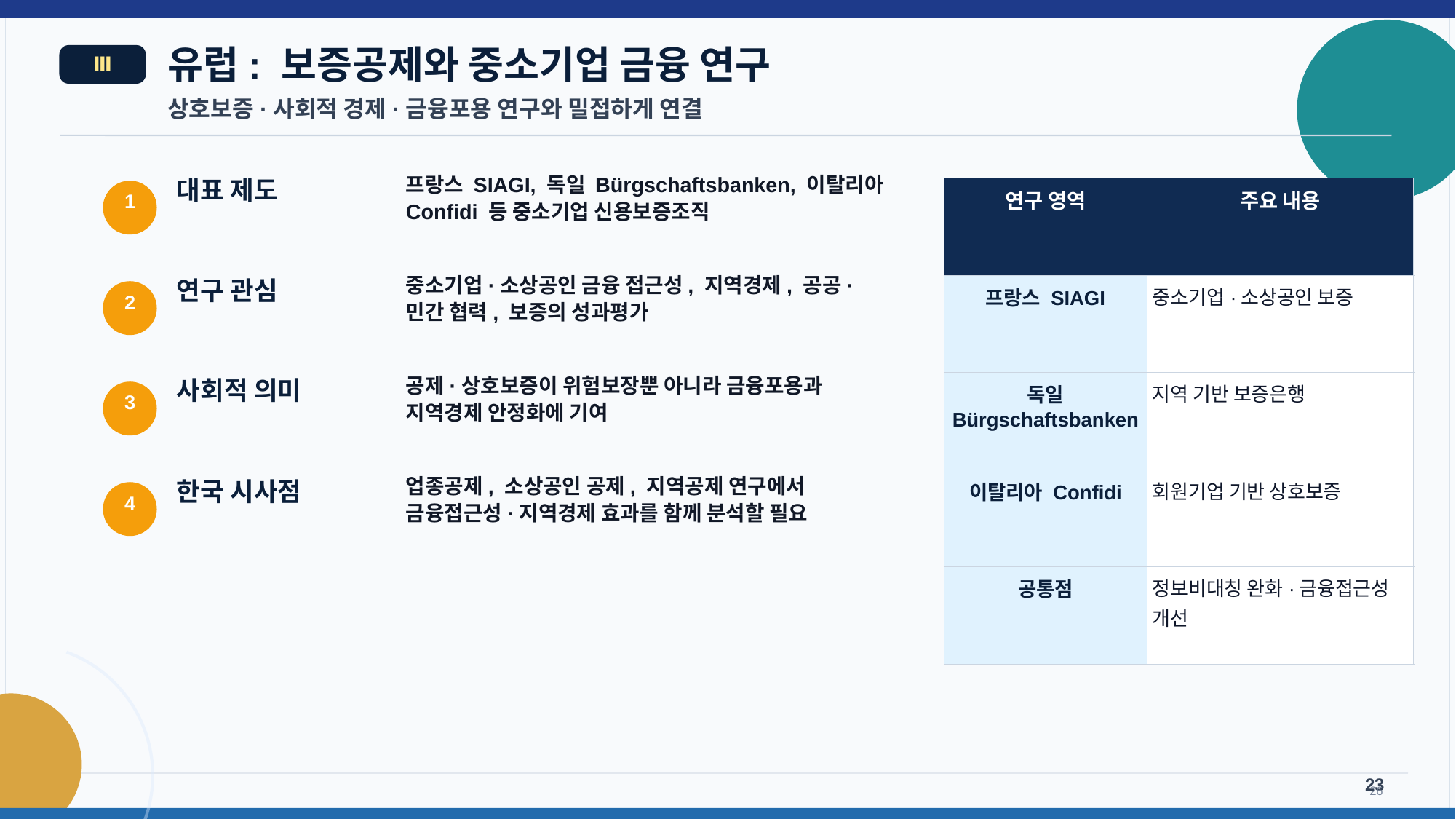

유럽: 보증공제와 중소기업 금융 연구

Ⅲ
상호보증·사회적 경제·금융포용 연구와 밀접하게 연결

프랑스 SIAGI, 독일 Bürgschaftsbanken, 이탈리아 Confidi 등 중소기업 신용보증조직
대표 제도
| 연구 영역 | 주요 내용 |
| --- | --- |
| 프랑스 SIAGI | 중소기업·소상공인 보증 |
| 독일 Bürgschaftsbanken | 지역 기반 보증은행 |
| 이탈리아 Confidi | 회원기업 기반 상호보증 |
| 공통점 | 정보비대칭 완화·금융접근성 개선 |

1
중소기업·소상공인 금융 접근성, 지역경제, 공공·민간 협력, 보증의 성과평가
연구 관심

2
공제·상호보증이 위험보장뿐 아니라 금융포용과 지역경제 안정화에 기여
사회적 의미

3
업종공제, 소상공인 공제, 지역공제 연구에서 금융접근성·지역경제 효과를 함께 분석할 필요
한국 시사점

4

23
26